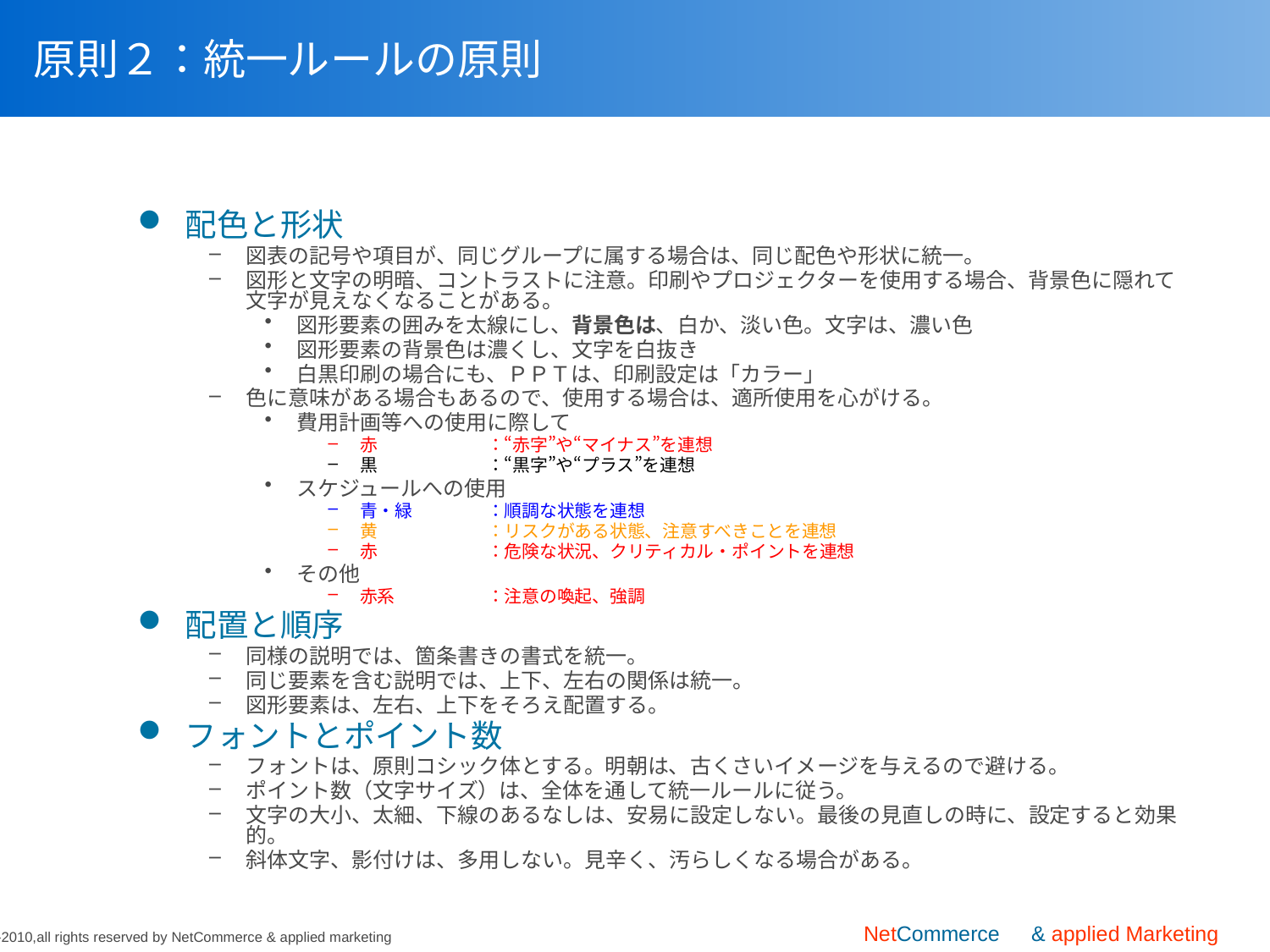

# 原則２：統一ルールの原則

配色と形状
図表の記号や項目が、同じグループに属する場合は、同じ配色や形状に統一。
図形と文字の明暗、コントラストに注意。印刷やプロジェクターを使用する場合、背景色に隠れて文字が見えなくなることがある。
図形要素の囲みを太線にし、背景色は、白か、淡い色。文字は、濃い色
図形要素の背景色は濃くし、文字を白抜き
白黒印刷の場合にも、ＰＰＴは、印刷設定は「カラー」
色に意味がある場合もあるので、使用する場合は、適所使用を心がける。
費用計画等への使用に際して
赤　	：“赤字”や“マイナス”を連想
黒　	：“黒字”や“プラス”を連想
スケジュールへの使用
青・緑　	：順調な状態を連想
黄　　　	：リスクがある状態、注意すべきことを連想
赤　　　	：危険な状況、クリティカル・ポイントを連想
その他
赤系	：注意の喚起、強調
配置と順序
同様の説明では、箇条書きの書式を統一。
同じ要素を含む説明では、上下、左右の関係は統一。
図形要素は、左右、上下をそろえ配置する。
フォントとポイント数
フォントは、原則コシック体とする。明朝は、古くさいイメージを与えるので避ける。
ポイント数（文字サイズ）は、全体を通して統一ルールに従う。
文字の大小、太細、下線のあるなしは、安易に設定しない。最後の見直しの時に、設定すると効果的。
斜体文字、影付けは、多用しない。見辛く、汚らしくなる場合がある。